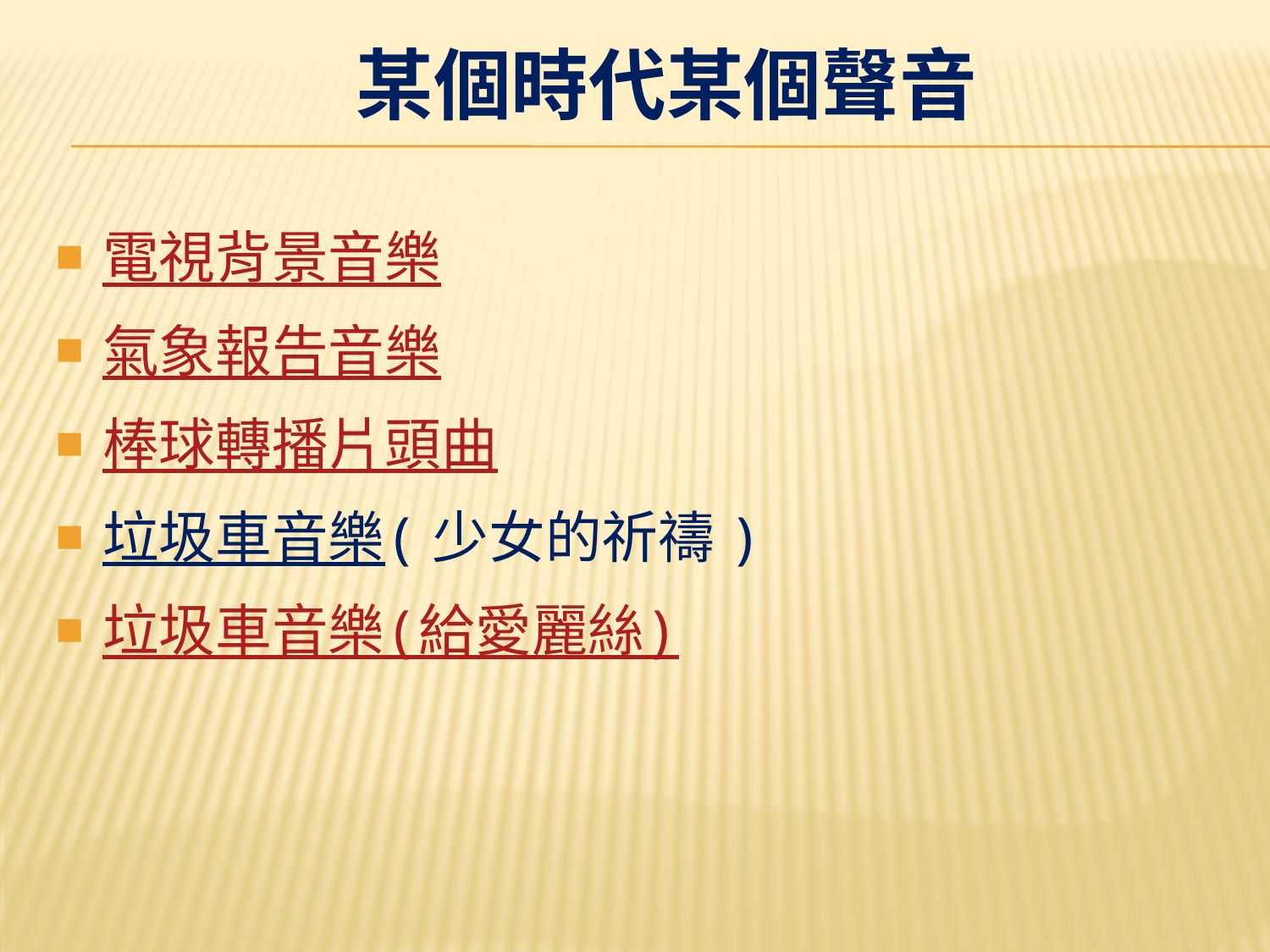

# 某個時代某個聲音
電視背景音樂
氣象報告音樂
棒球轉播片頭曲
垃圾車音樂(少女的祈禱)
垃圾車音樂(給愛麗絲)